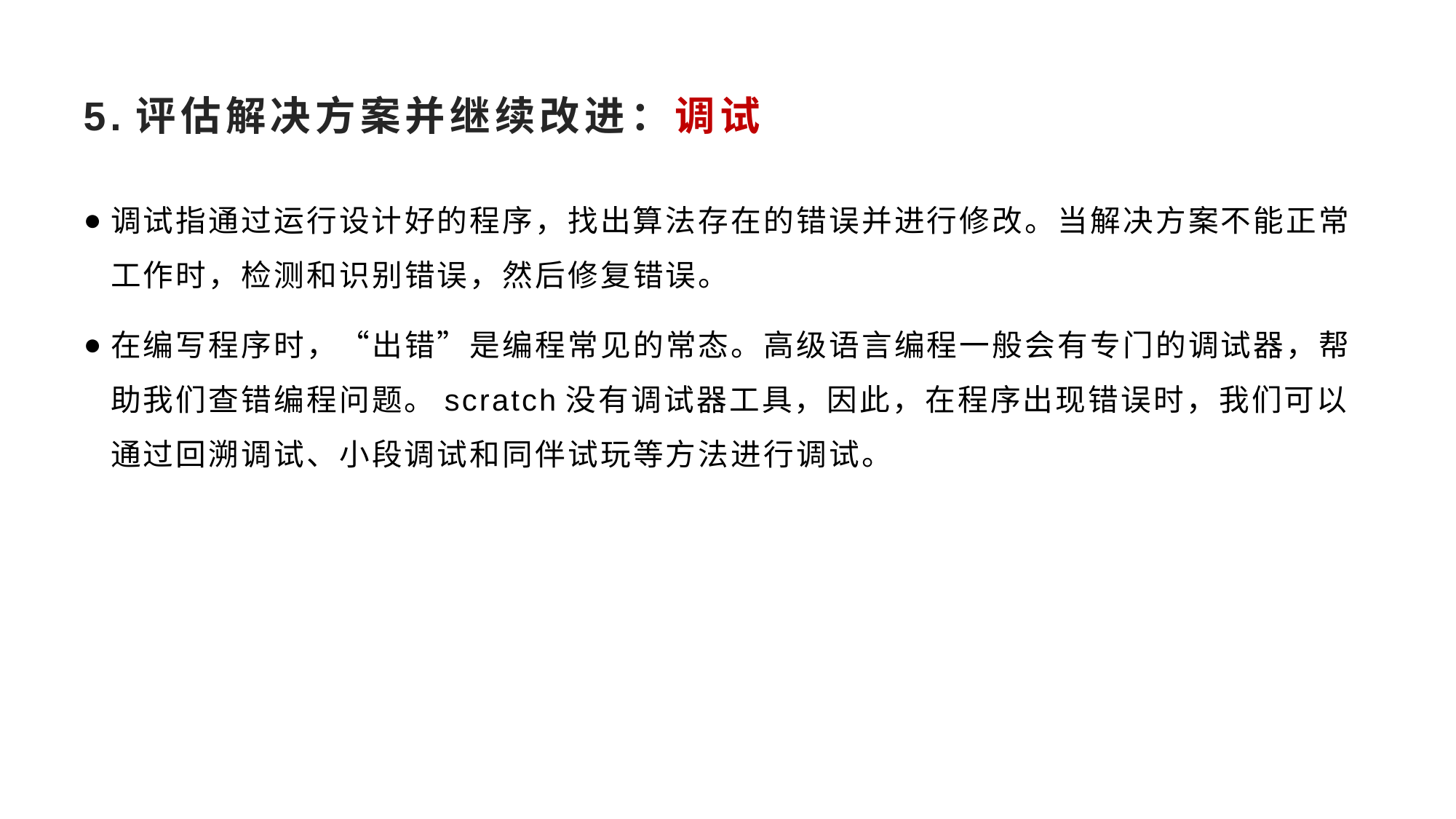

# 5.评估解决方案并继续改进：调试
调试指通过运行设计好的程序，找出算法存在的错误并进行修改。当解决方案不能正常工作时，检测和识别错误，然后修复错误。
在编写程序时，“出错”是编程常见的常态。高级语言编程一般会有专门的调试器，帮助我们查错编程问题。scratch没有调试器工具，因此，在程序出现错误时，我们可以通过回溯调试、小段调试和同伴试玩等方法进行调试。